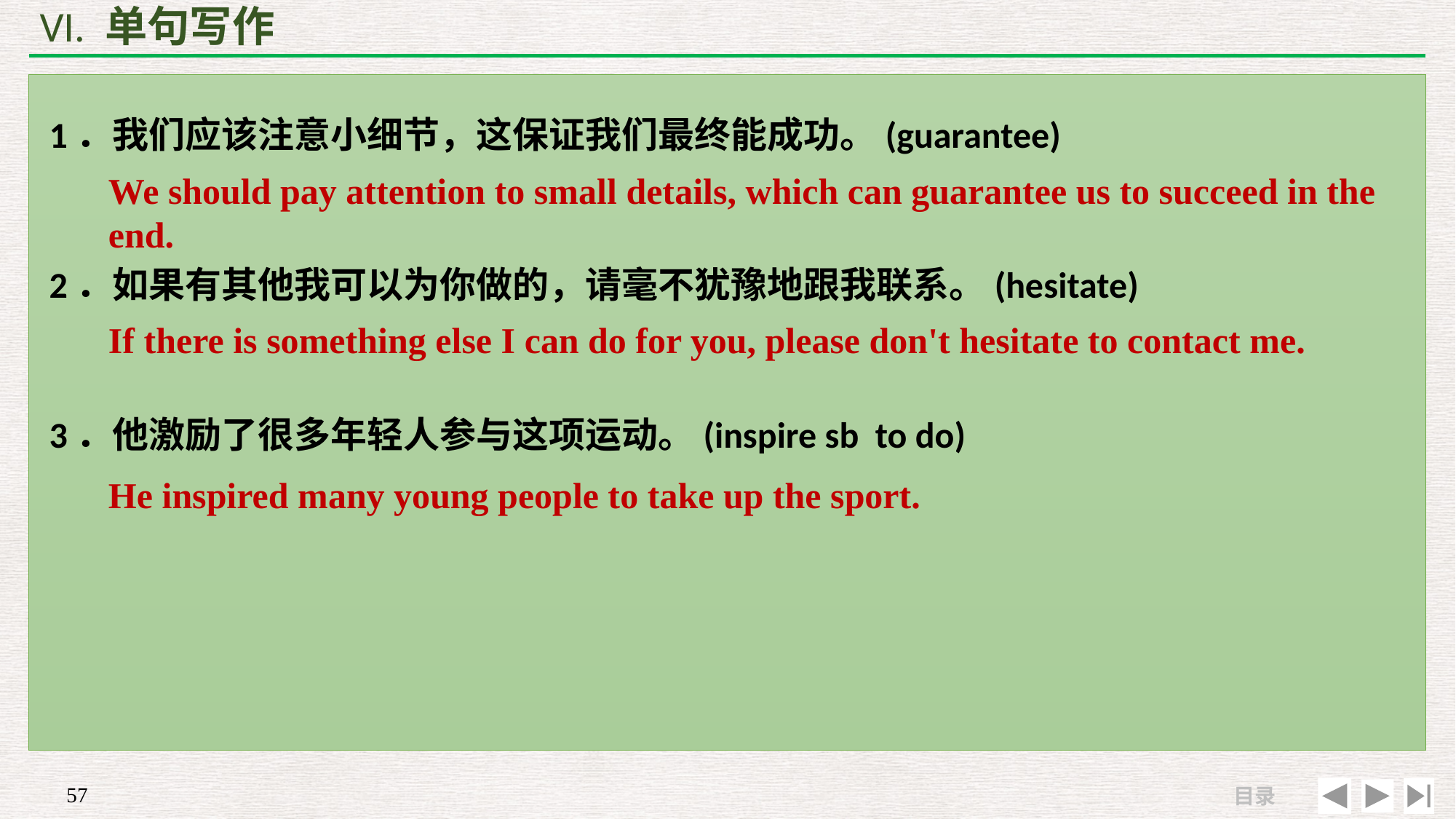

# VI. 单句写作

1．我们应该注意小细节，这保证我们最终能成功。(guarantee)

2．如果有其他我可以为你做的，请毫不犹豫地跟我联系。(hesitate)

3．他激励了很多年轻人参与这项运动。(inspire sb  to do)
We should pay attention to small details, which can guarantee us to succeed in the end.
If there is something else I can do for you, please don't hesitate to contact me.
He inspired many young people to take up the sport.